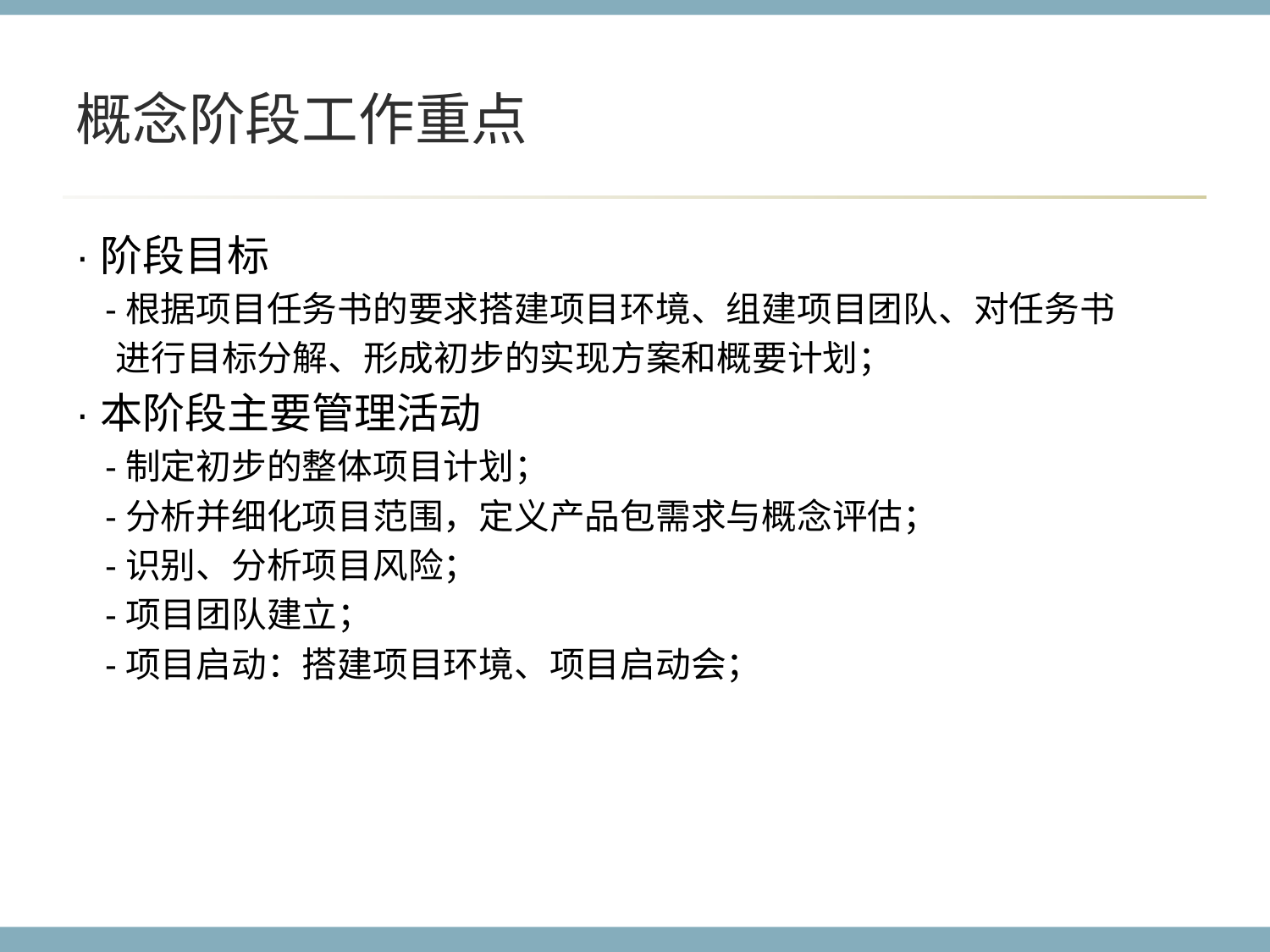

# 概念阶段工作重点
·阶段目标
   -根据项目任务书的要求搭建项目环境、组建项目团队、对任务书
    进行目标分解、形成初步的实现方案和概要计划；
·本阶段主要管理活动
   -制定初步的整体项目计划；
   -分析并细化项目范围，定义产品包需求与概念评估；
   -识别、分析项目风险；
   -项目团队建立；
   -项目启动：搭建项目环境、项目启动会；